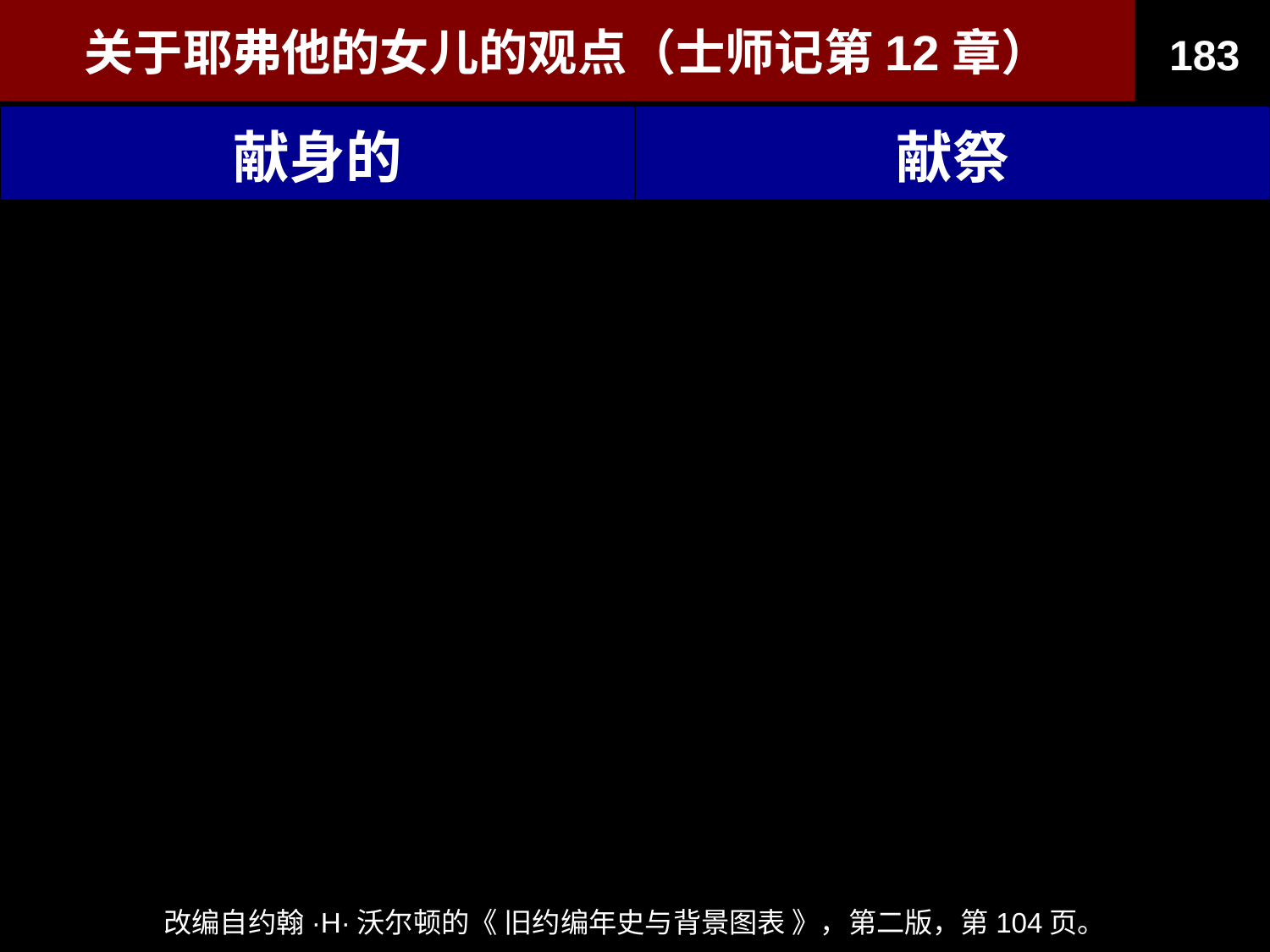

关于耶弗他的女儿的观点（士师记第12章）
183
| 献身的 | 献祭 |
| --- | --- |
| 作为一名士师，耶弗他一定是敬畏上帝的，因此他不会违反上帝的律法。 | 1. 在这种情况下，简单的动物祭品的承诺几乎不会是一个令人信服的誓言。 |
| 2. 耶和华的灵降临在耶弗他身上；他在希伯来书11章中被提到，所以他不会违反律法。 | 2. 提到从房子里出来的东西暗示着有人类献祭的意图。 |
| 3. 女儿为自己的童贞哀悼，并且士师记11:39提到“她没有与男子同房”。 | 3. 燔祭（'olah）在旧约的286次出现中都涉及死亡。 |
改编自约翰·H·沃尔顿的《 旧约编年史与背景图表 》，第二版，第104页。